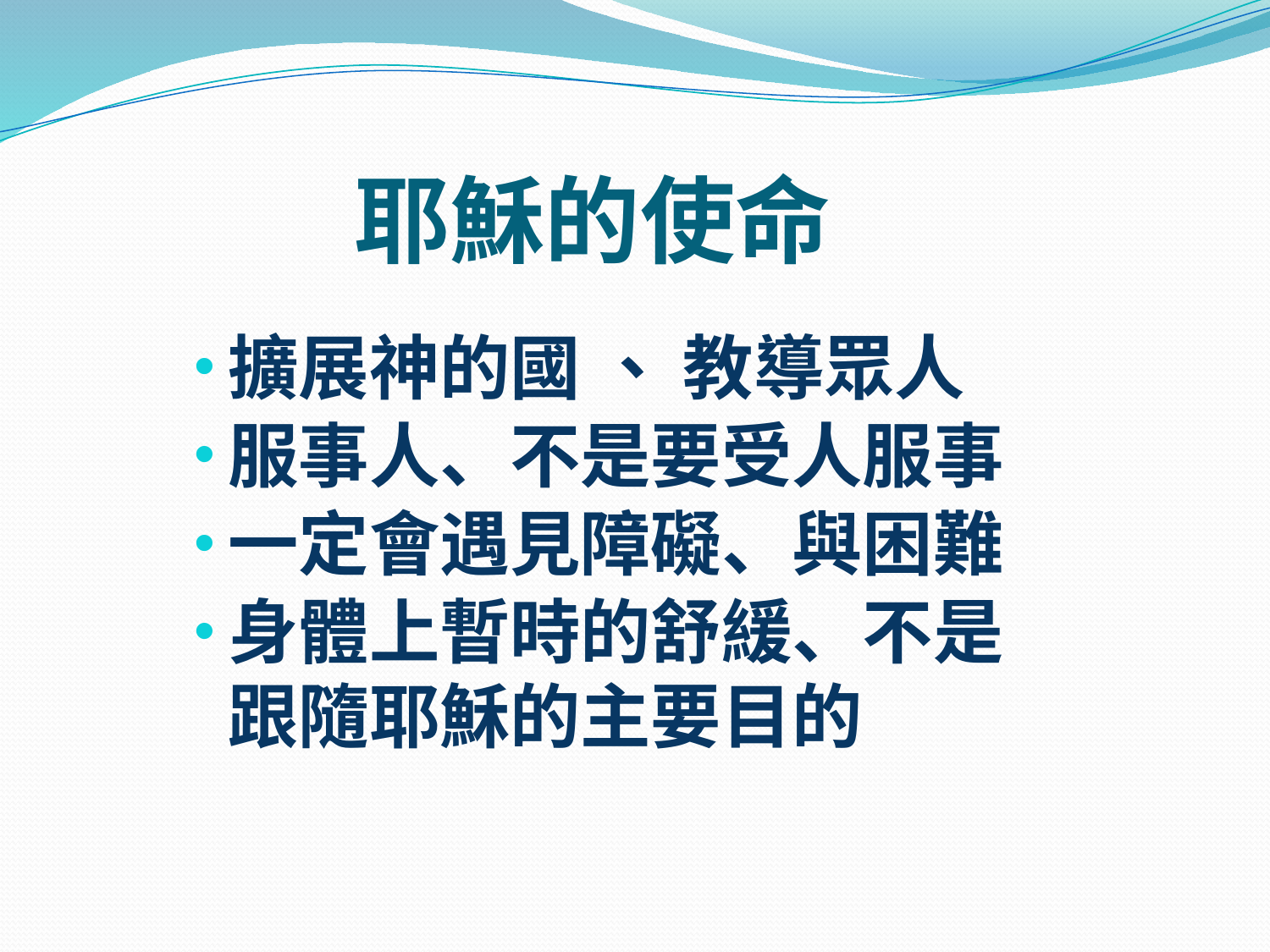

# 耶穌的使命
擴展神的國 、 教導眾人
服事人、不是要受人服事
一定會遇見障礙、與困難
身體上暫時的舒緩、不是跟隨耶穌的主要目的